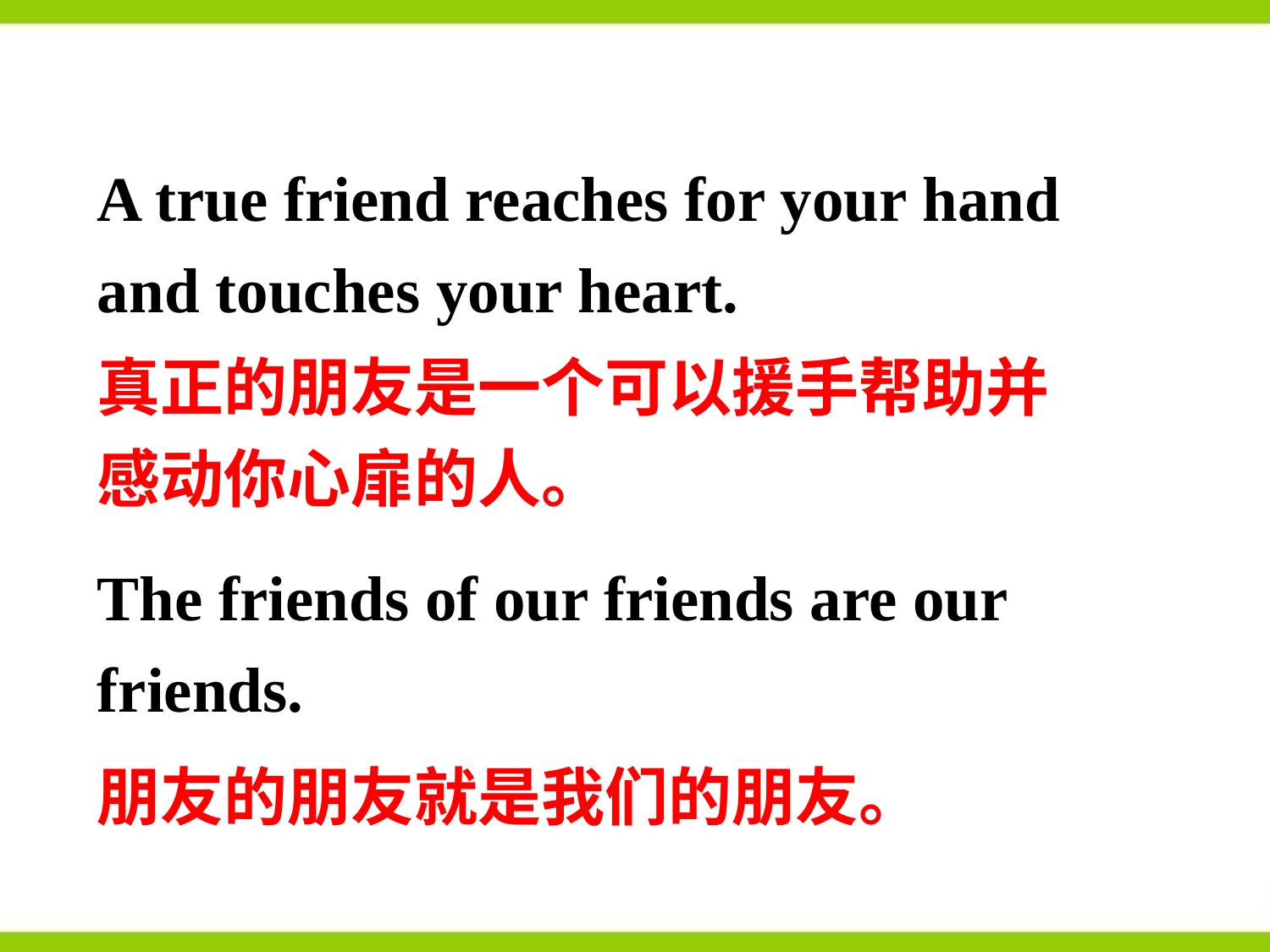

A true friend reaches for your hand and touches your heart.
真正的朋友是一个可以援手帮助并感动你心扉的人。
The friends of our friends are our friends.
朋友的朋友就是我们的朋友。